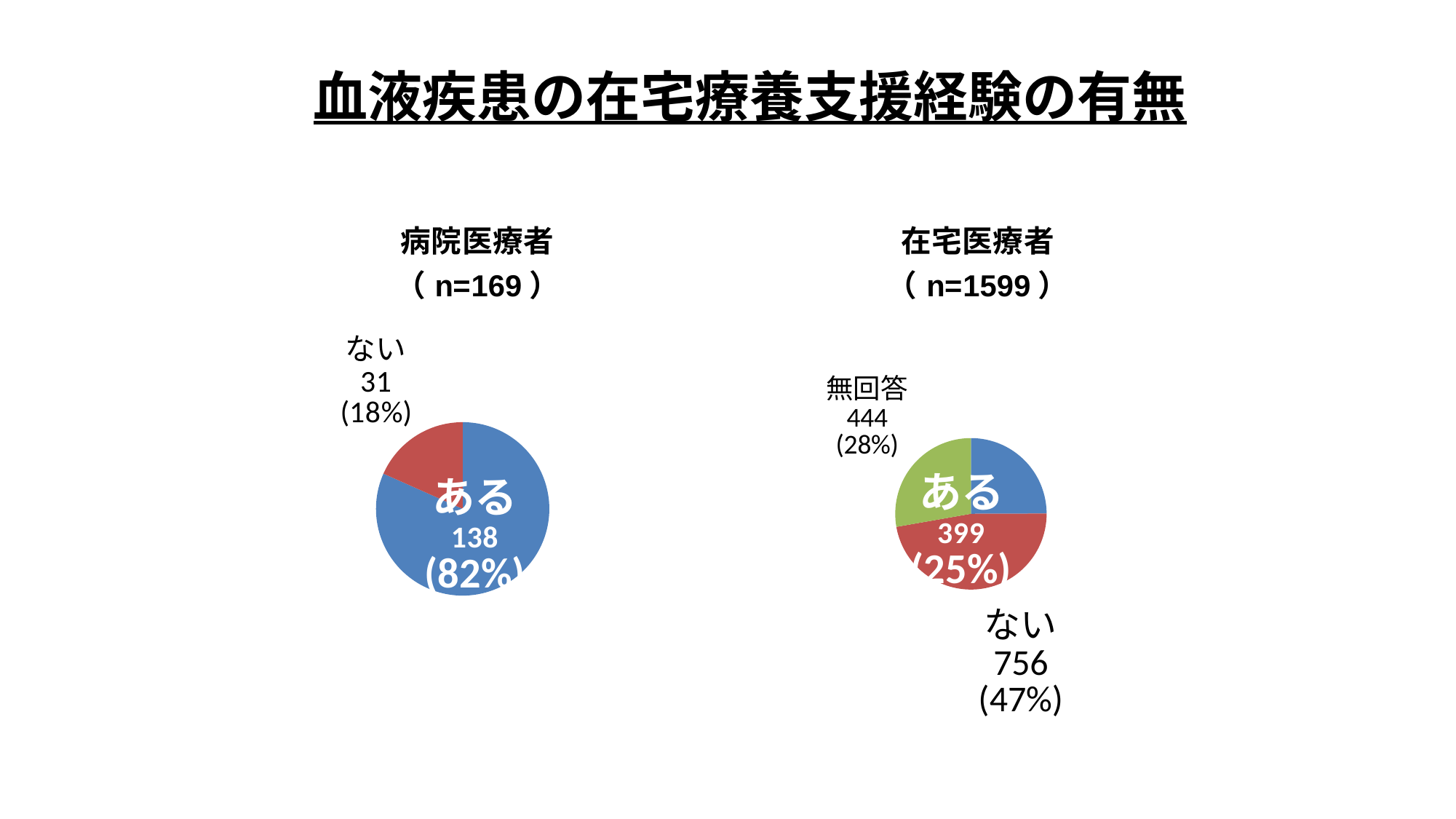

# 血液疾患の在宅療養支援経験の有無

### Chart: 病院医療者
（n=169）

| Category | medical staffs at hospitals（n=169） |
|---|---|
| Yes | 138.0 |
| No | 31.0 |
| No answer | 0.0 |

### Chart: 在宅医療者
（n=1599）

| Category | home care facility staffs（n=1599） |
|---|---|
| Yes | 399.0 |
| No | 756.0 |
| No answer | 444.0 |